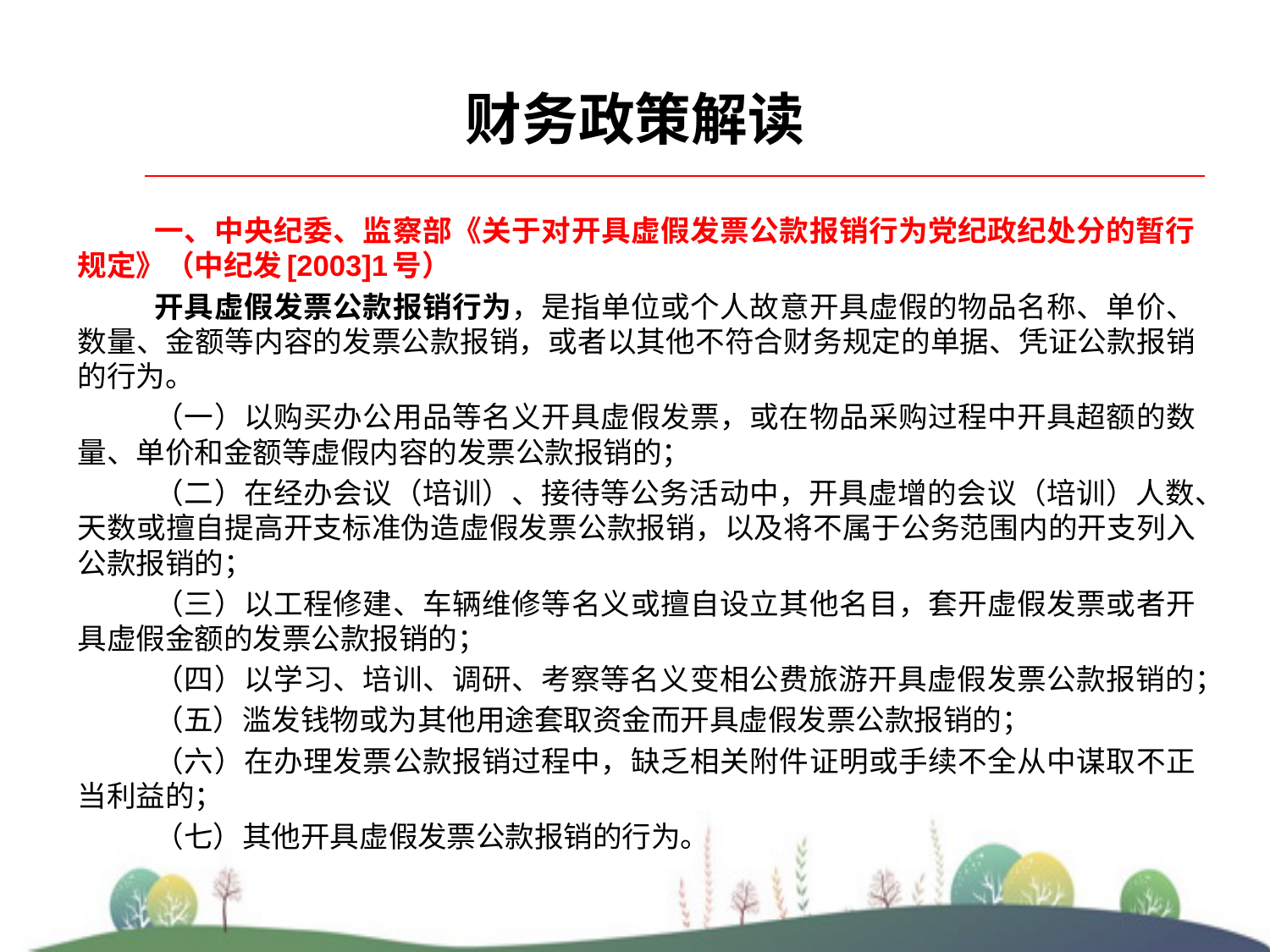

# 财务政策解读
一、中央纪委、监察部《关于对开具虚假发票公款报销行为党纪政纪处分的暂行规定》（中纪发[2003]1号）
开具虚假发票公款报销行为，是指单位或个人故意开具虚假的物品名称、单价、数量、金额等内容的发票公款报销，或者以其他不符合财务规定的单据、凭证公款报销的行为。
（一）以购买办公用品等名义开具虚假发票，或在物品采购过程中开具超额的数量、单价和金额等虚假内容的发票公款报销的；
（二）在经办会议（培训）、接待等公务活动中，开具虚增的会议（培训）人数、天数或擅自提高开支标准伪造虚假发票公款报销，以及将不属于公务范围内的开支列入公款报销的；
（三）以工程修建、车辆维修等名义或擅自设立其他名目，套开虚假发票或者开具虚假金额的发票公款报销的；
（四）以学习、培训、调研、考察等名义变相公费旅游开具虚假发票公款报销的；
（五）滥发钱物或为其他用途套取资金而开具虚假发票公款报销的；
（六）在办理发票公款报销过程中，缺乏相关附件证明或手续不全从中谋取不正当利益的；
（七）其他开具虚假发票公款报销的行为。